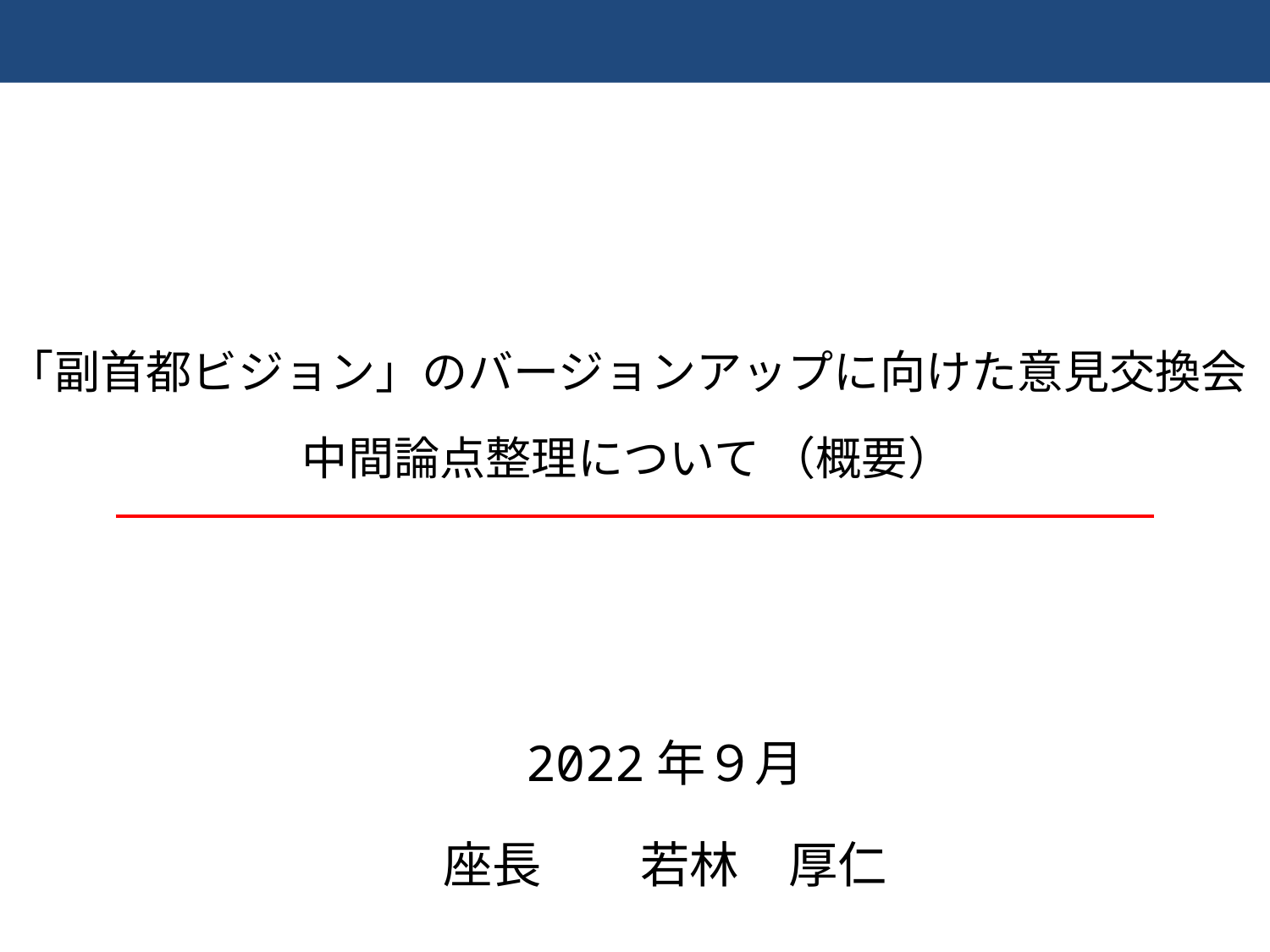

「副首都ビジョン」のバージョンアップに向けた意見交換会

中間論点整理について （概要）
2022年９月

座長　　若林　厚仁